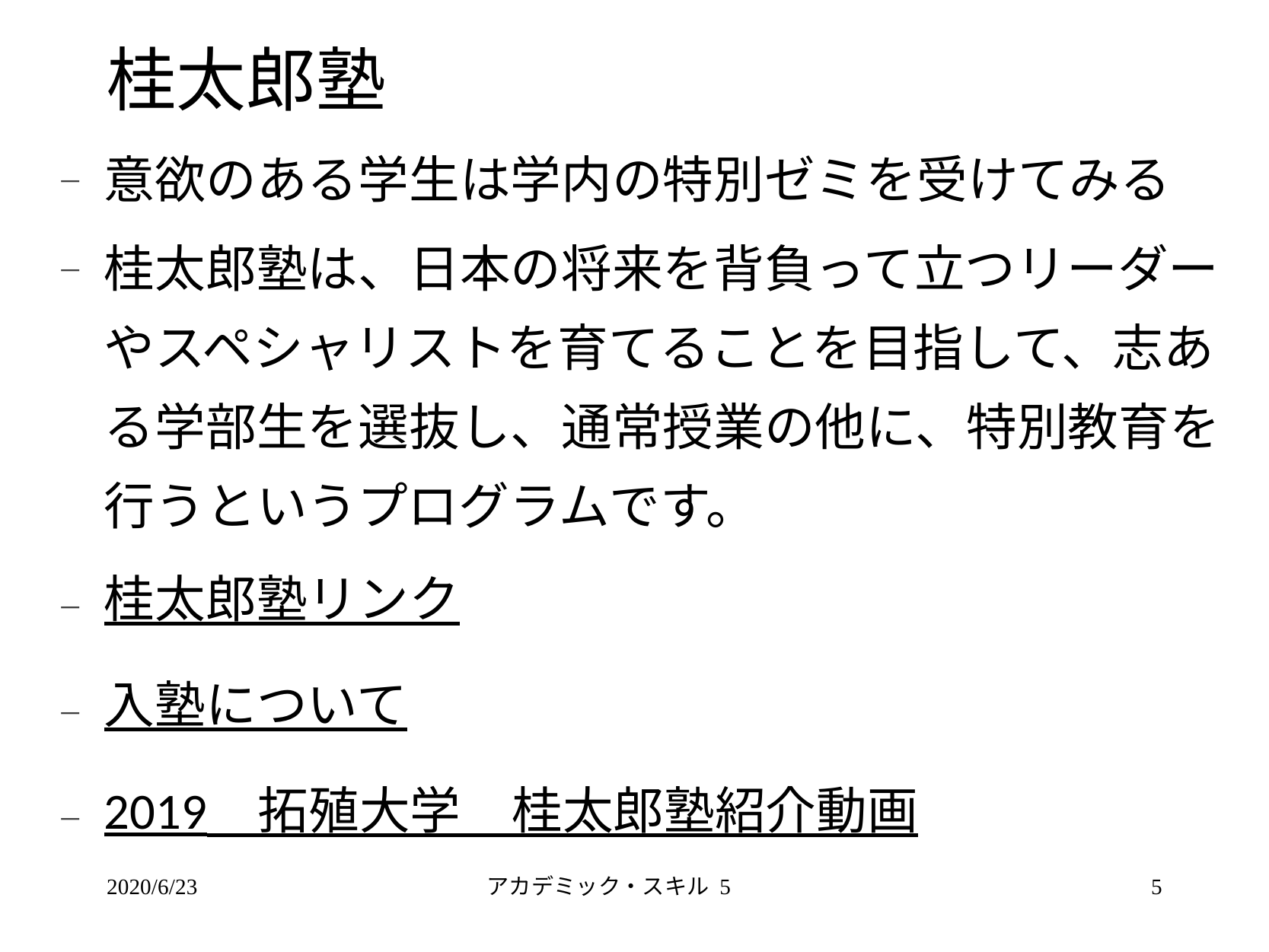

# 桂太郎塾
意欲のある学生は学内の特別ゼミを受けてみる
桂太郎塾は、日本の将来を背負って立つリーダーやスペシャリストを育てることを目指して、志ある学部生を選抜し、通常授業の他に、特別教育を行うというプログラムです。
桂太郎塾リンク
入塾について
2019　拓殖大学　桂太郎塾紹介動画
2020/6/23
アカデミック・スキル 5
5